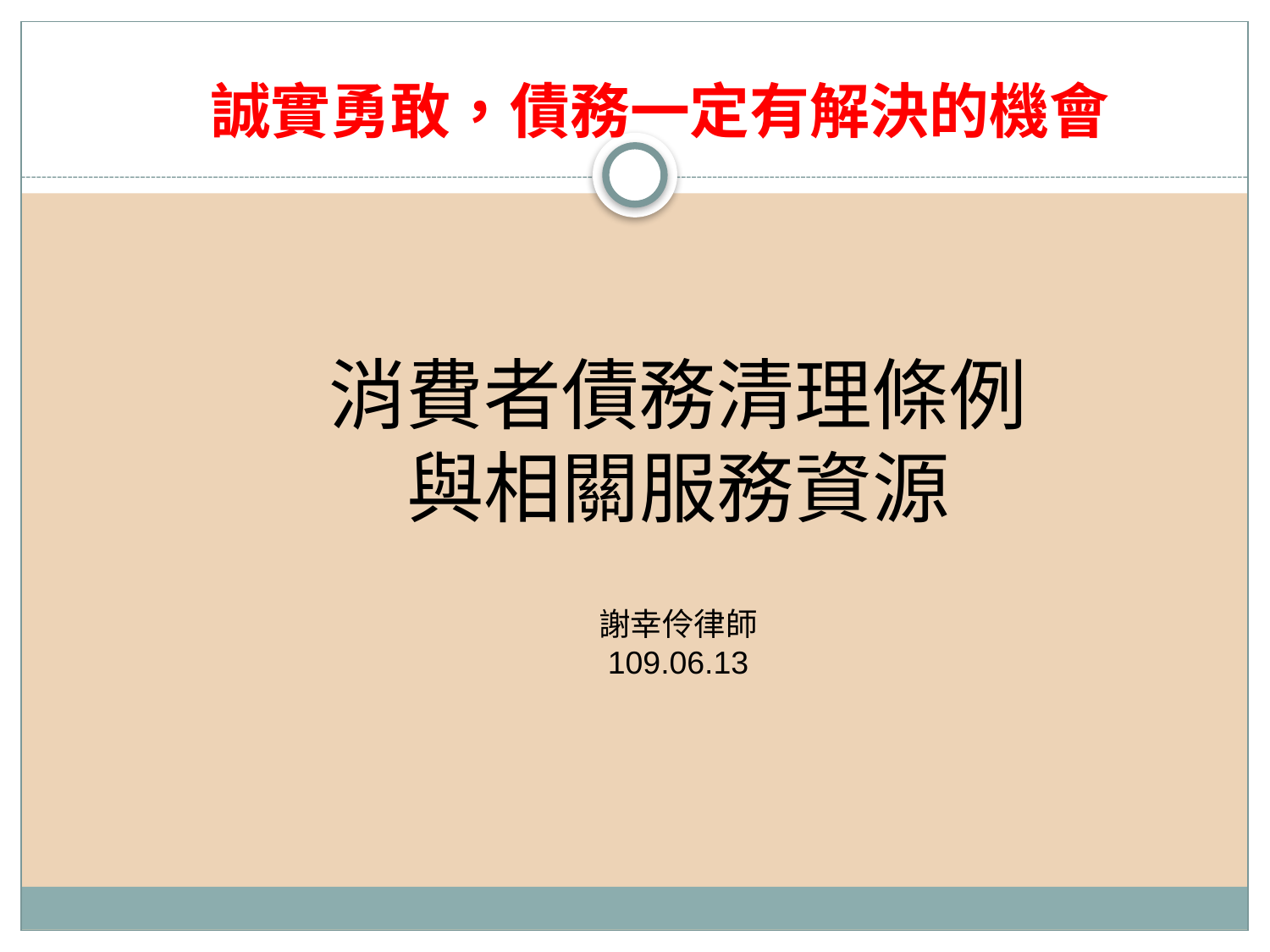

誠實勇敢，債務一定有解決的機會
消費者債務清理條例與相關服務資源

謝幸伶律師
109.06.13